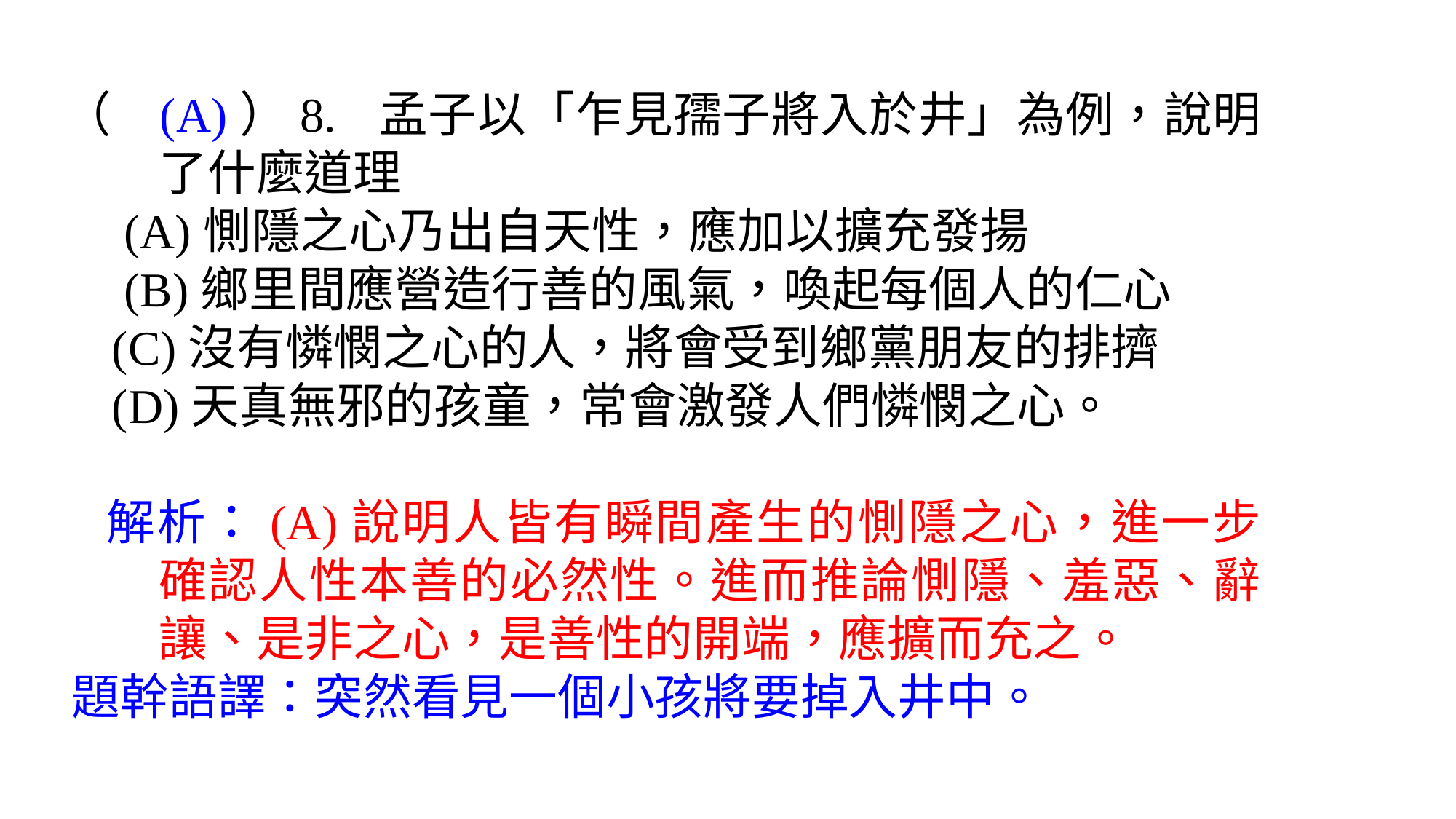

（	(A)）8.	孟子以「乍見孺子將入於井」為例，說明了什麼道理
     (A)惻隱之心乃出自天性，應加以擴充發揚
     (B)鄉里間應營造行善的風氣，喚起每個人的仁心
    (C)沒有憐憫之心的人，將會受到鄉黨朋友的排擠
    (D)天真無邪的孩童，常會激發人們憐憫之心。

解析：(A)說明人皆有瞬間產生的惻隱之心，進一步確認人性本善的必然性。進而推論惻隱、羞惡、辭讓、是非之心，是善性的開端，應擴而充之。
題幹語譯：突然看見一個小孩將要掉入井中。